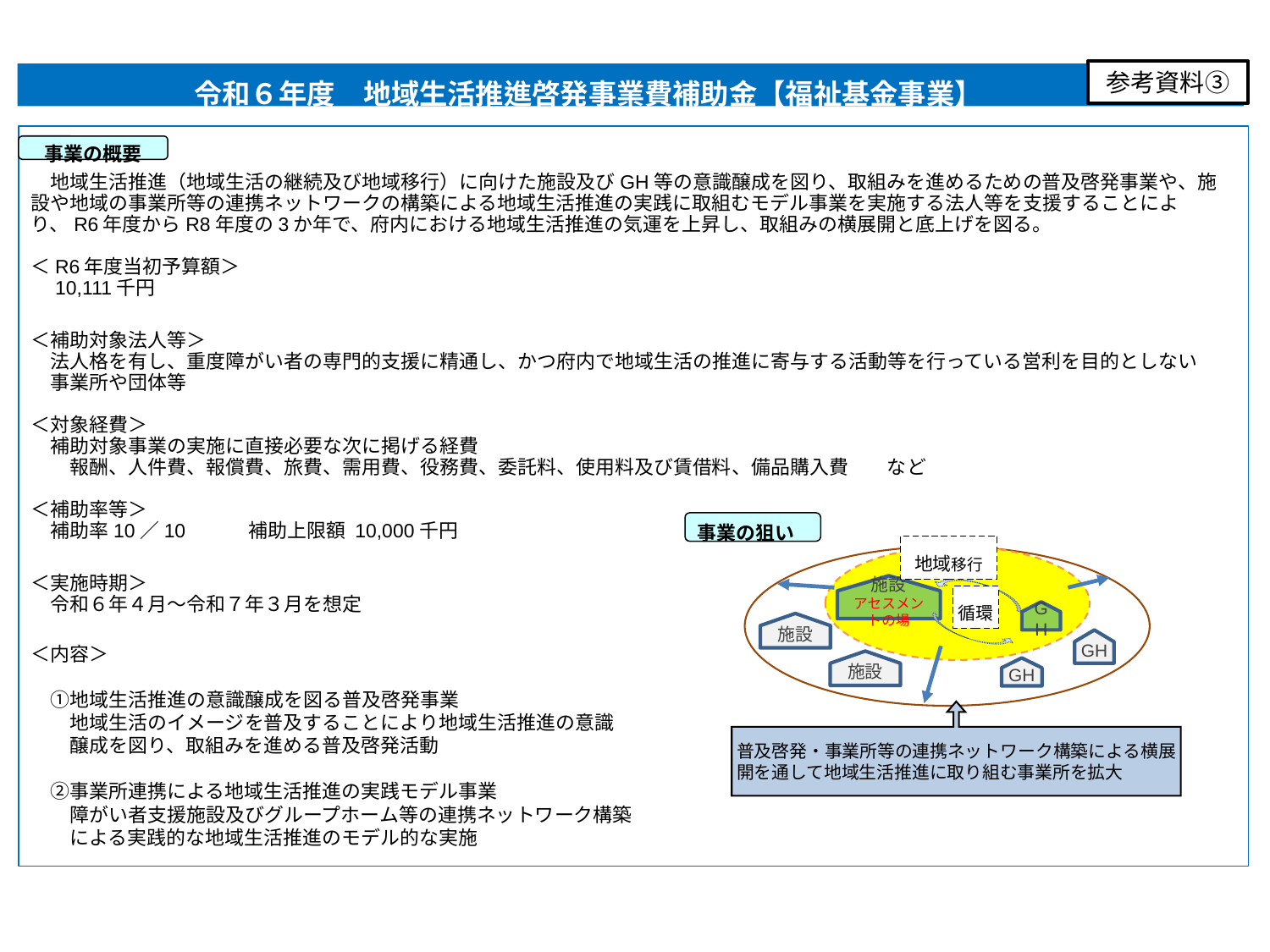

参考資料③
　　　令和６年度　地域生活推進啓発事業費補助金【福祉基金事業】

　地域生活推進（地域生活の継続及び地域移行）に向けた施設及びGH等の意識醸成を図り、取組みを進めるための普及啓発事業や、施設や地域の事業所等の連携ネットワークの構築による地域生活推進の実践に取組むモデル事業を実施する法人等を支援することにより、R6年度からR8年度の3か年で、府内における地域生活推進の気運を上昇し、取組みの横展開と底上げを図る。

＜R6年度当初予算額＞
　10,111千円

＜補助対象法人等＞
　法人格を有し、重度障がい者の専門的支援に精通し、かつ府内で地域生活の推進に寄与する活動等を行っている営利を目的としない
　事業所や団体等

＜対象経費＞
　補助対象事業の実施に直接必要な次に掲げる経費
　　報酬、人件費、報償費、旅費、需用費、役務費、委託料、使用料及び賃借料、備品購入費　　など

＜補助率等＞
　補助率10／10　　　補助上限額 10,000千円

＜実施時期＞
　令和６年４月～令和７年３月を想定

＜内容＞

　①地域生活推進の意識醸成を図る普及啓発事業
　　地域生活のイメージを普及することにより地域生活推進の意識
　　醸成を図り、取組みを進める普及啓発活動

　②事業所連携による地域生活推進の実践モデル事業
　　障がい者支援施設及びグループホーム等の連携ネットワーク構築
　　による実践的な地域生活推進のモデル的な実施
事業の概要
事業の狙い
地域移行

施設
アセスメントの場
循環
GH

施設
GH
施設
GH

普及啓発・事業所等の連携ネットワーク構築による横展開を通して地域生活推進に取り組む事業所を拡大